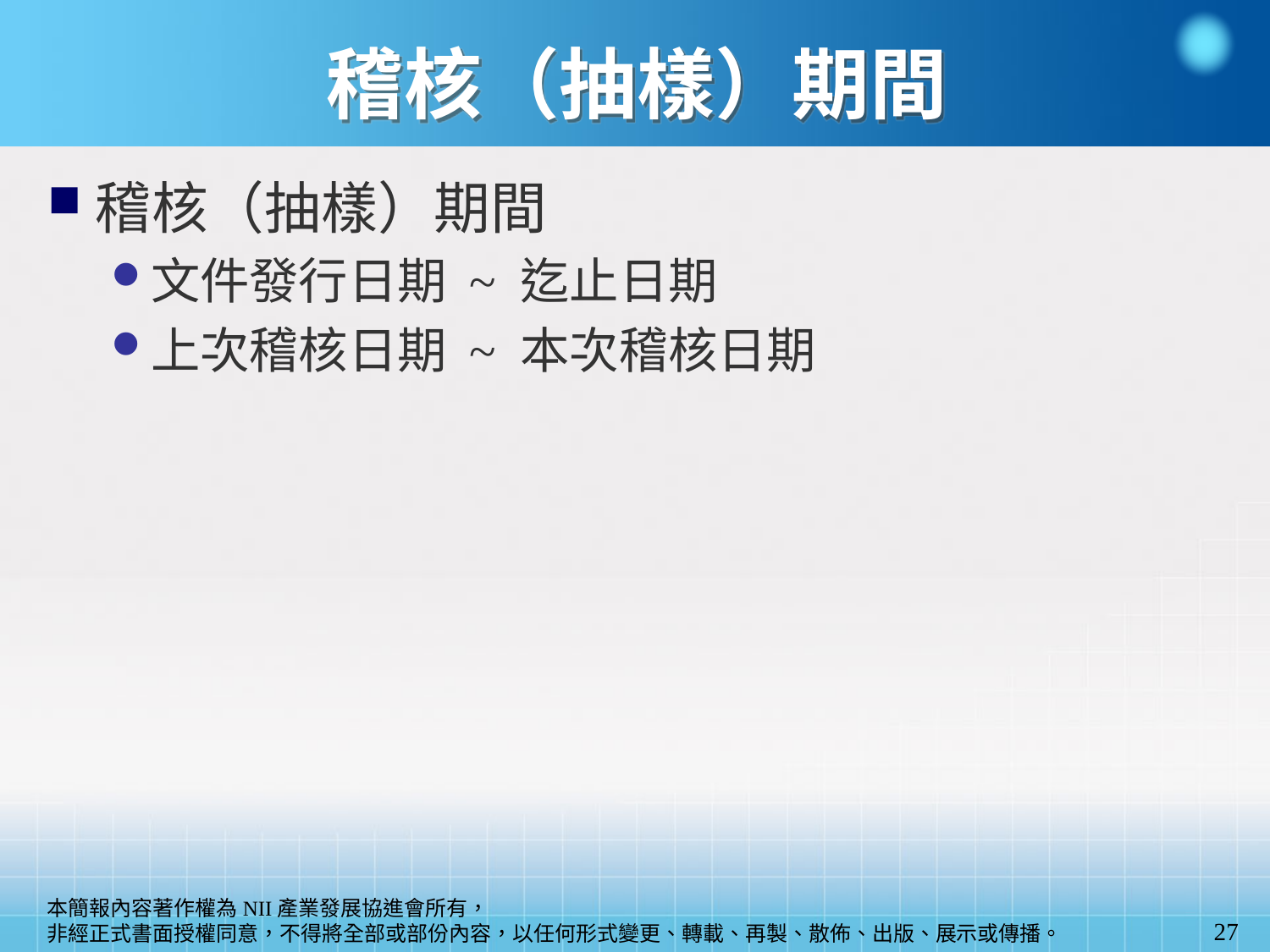

# 稽核（抽樣）期間
稽核（抽樣）期間
文件發行日期 ~ 迄止日期
上次稽核日期 ~ 本次稽核日期
27